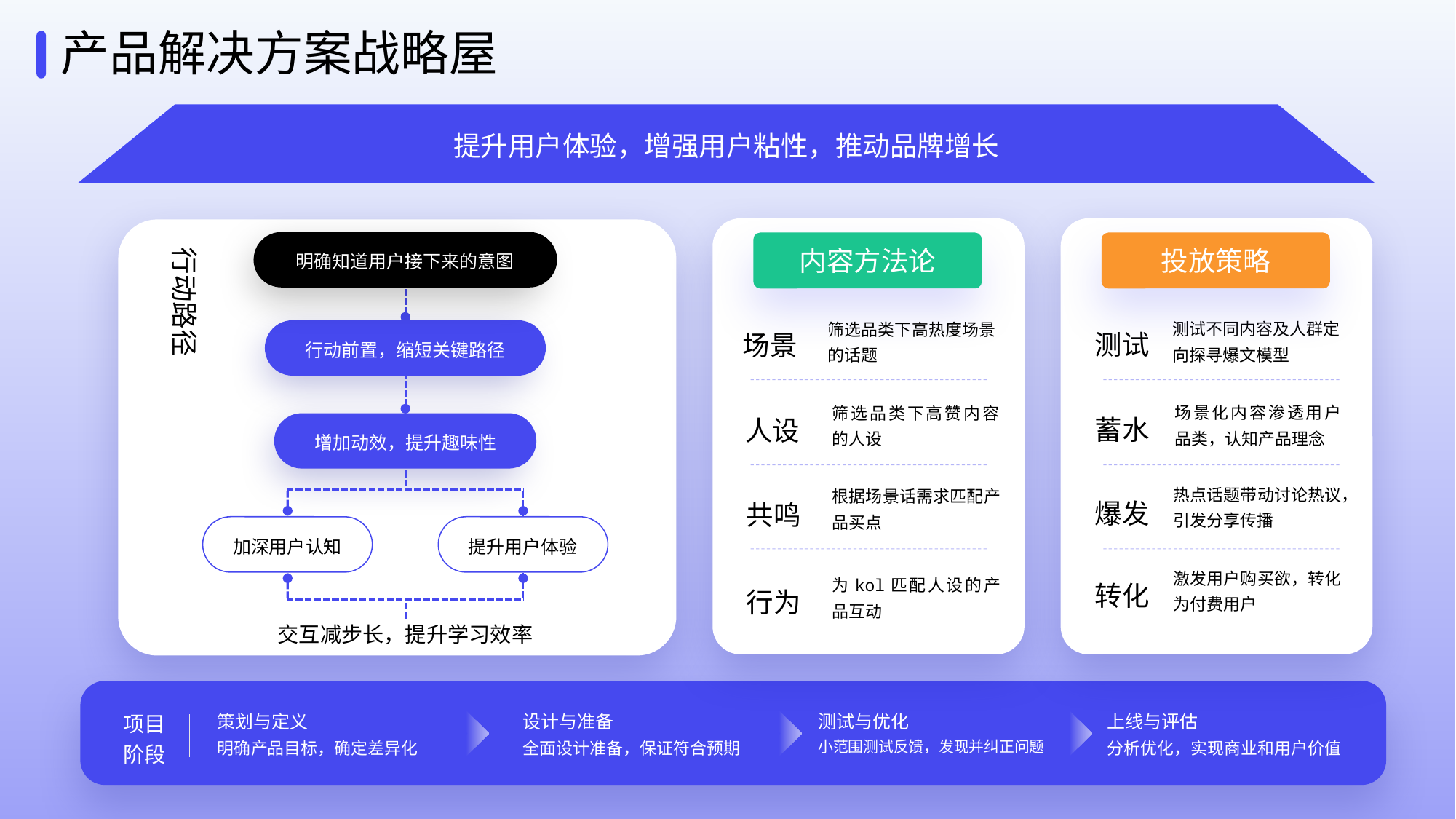

产品解决方案战略屋

提升用户体验，增强用户粘性，推动品牌增长

内容方法论
投放策略
行动路径
明确知道用户接下来的意图

测试不同内容及人群定向探寻爆文模型
筛选品类下高热度场景的话题
测试
场景

行动前置，缩短关键路径

场景化内容渗透用户品类，认知产品理念
筛选品类下高赞内容的人设
蓄水
人设

增加动效，提升趣味性

热点话题带动讨论热议，引发分享传播
根据场景话需求匹配产品买点
爆发
共鸣

加深用户认知

提升用户体验
激发用户购买欲，转化为付费用户
转化
为kol匹配人设的产品互动
行为

交互减步长，提升学习效率

策划与定义
明确产品目标，确定差异化
设计与准备
全面设计准备，保证符合预期
测试与优化
小范围测试反馈，发现并纠正问题
上线与评估
分析优化，实现商业和用户价值
项目
阶段